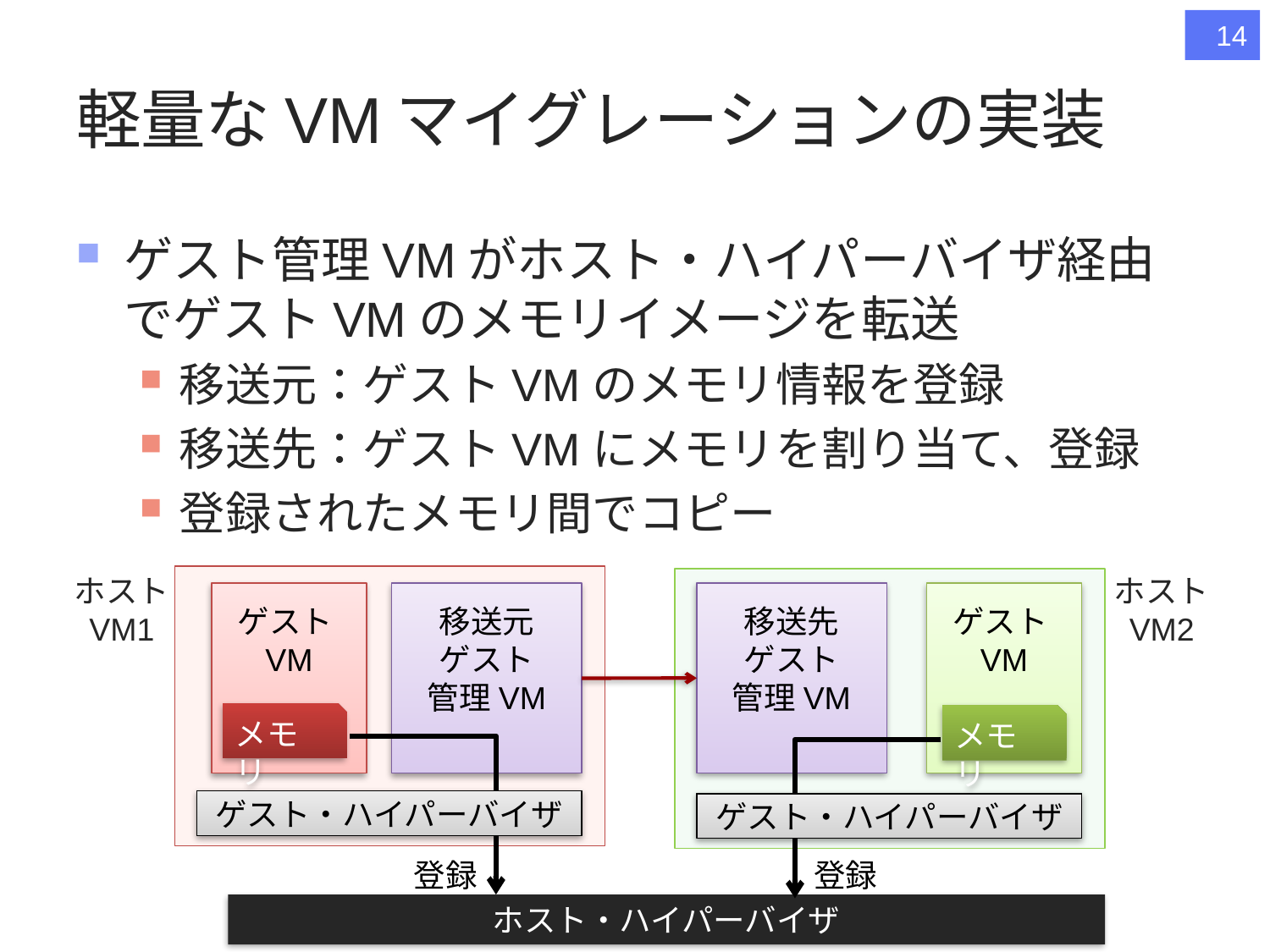

14
# 軽量なVMマイグレーションの実装
ゲスト管理VMがホスト・ハイパーバイザ経由でゲストVMのメモリイメージを転送
移送元：ゲストVMのメモリ情報を登録
移送先：ゲストVMにメモリを割り当て、登録
登録されたメモリ間でコピー
ホスト
VM1
ホスト
VM2

移送先
ゲスト
管理VM

ゲストVM

メモリ
ゲストVM

メモリ
移送元
ゲスト
管理VM

ゲスト・ハイパーバイザ
ゲスト・ハイパーバイザ
登録
登録
ホスト・ハイパーバイザ